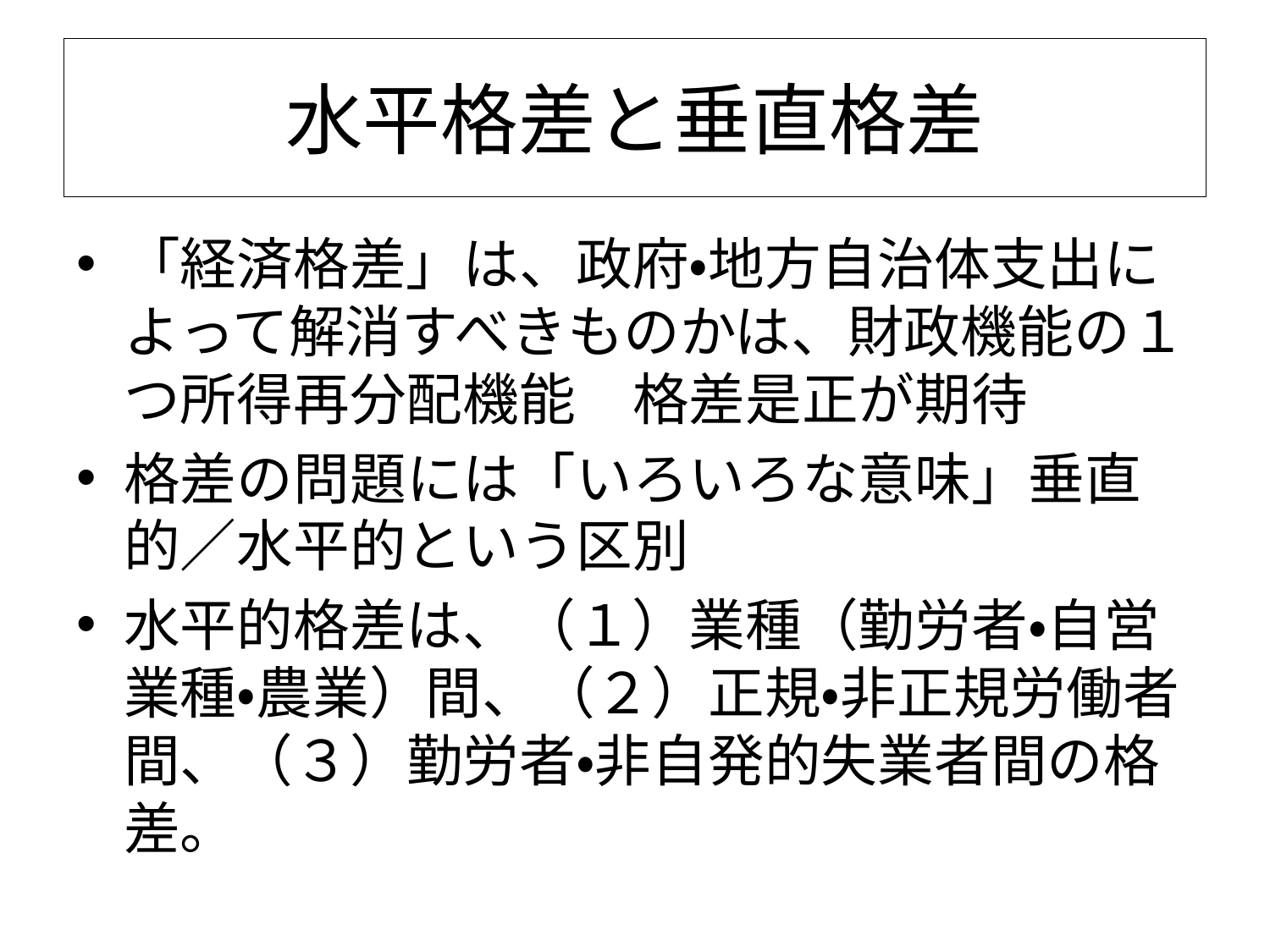

# 水平格差と垂直格差
「経済格差」は、政府・地方自治体支出によって解消すべきものかは、財政機能の１つ所得再分配機能　格差是正が期待
格差の問題には「いろいろな意味」垂直的／水平的という区別
水平的格差は、（１）業種（勤労者・自営業種・農業）間、（２）正規・非正規労働者間、（３）勤労者・非自発的失業者間の格差。